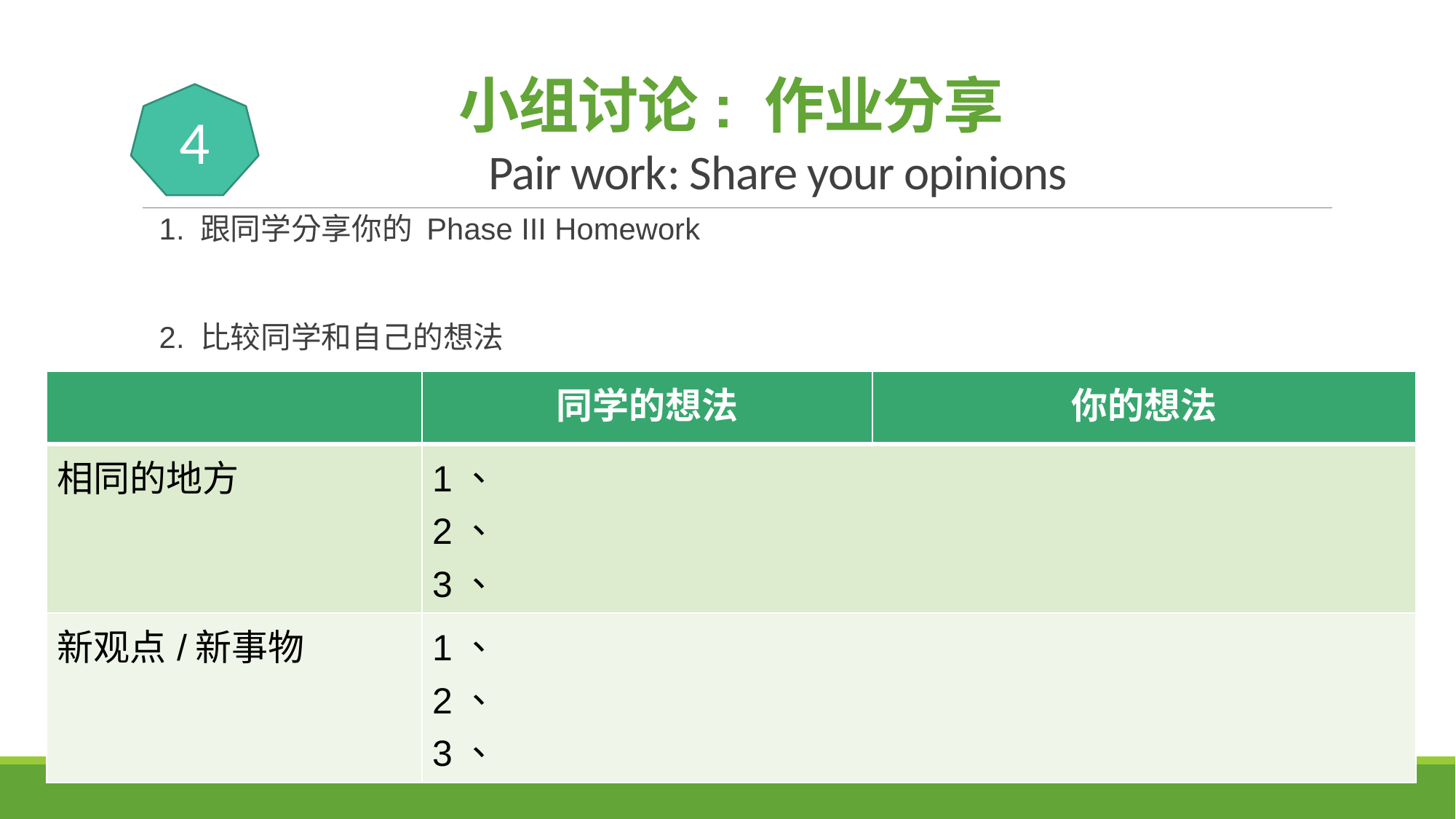

# 小组讨论: 作业分享 Pair work: Share your opinions
4
1. 跟同学分享你的 Phase III Homework

2. 比较同学和自己的想法

|  | 同学的想法 | 你的想法 |
| --- | --- | --- |
| 相同的地方 | 1、 2、 3、 |  |
| 新观点/新事物 | 1、 2、 3、 |  |